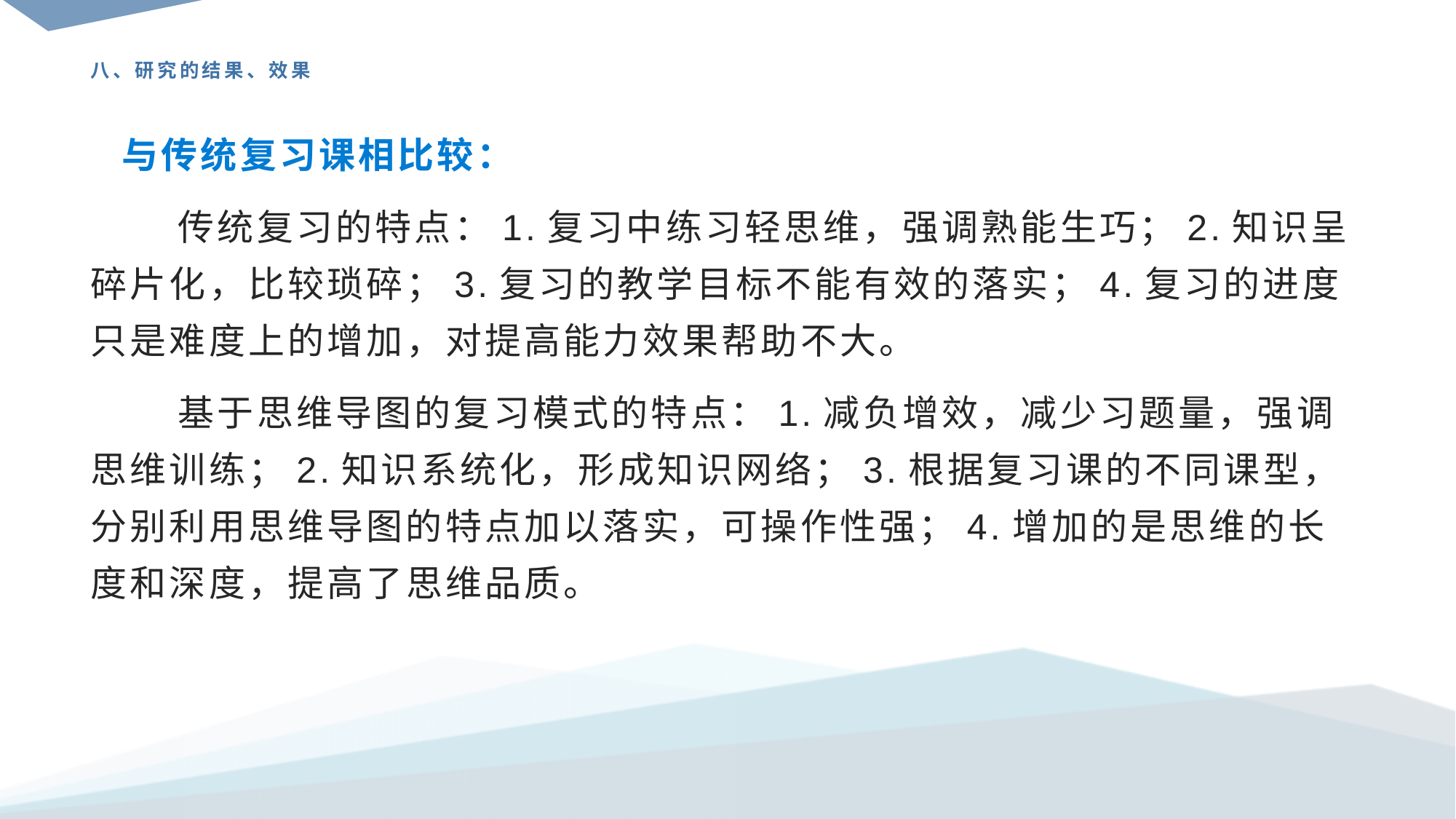

# 八、研究的结果、效果
  与传统复习课相比较：
       传统复习的特点：1.复习中练习轻思维，强调熟能生巧；2.知识呈碎片化，比较琐碎；3.复习的教学目标不能有效的落实；4.复习的进度只是难度上的增加，对提高能力效果帮助不大。
       基于思维导图的复习模式的特点：1.减负增效，减少习题量，强调思维训练；2.知识系统化，形成知识网络；3.根据复习课的不同课型，分别利用思维导图的特点加以落实，可操作性强；4.增加的是思维的长度和深度，提高了思维品质。